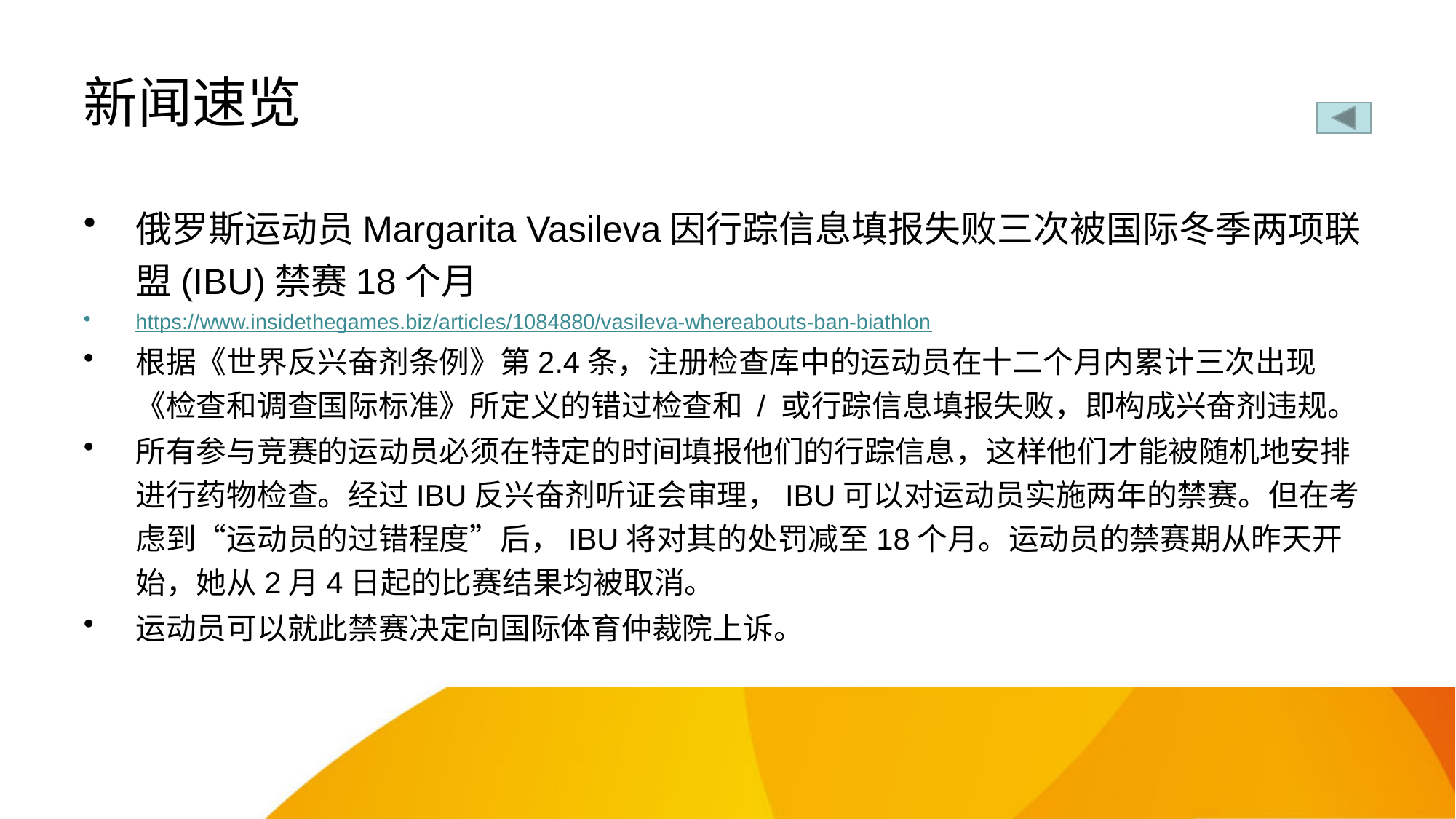

# 新闻速览

俄罗斯运动员Margarita Vasileva因行踪信息填报失败三次被国际冬季两项联盟(IBU)禁赛18个月
https://www.insidethegames.biz/articles/1084880/vasileva-whereabouts-ban-biathlon
根据《世界反兴奋剂条例》第2.4条，注册检查库中的运动员在十二个月内累计三次出现《检查和调查国际标准》所定义的错过检查和 / 或行踪信息填报失败，即构成兴奋剂违规。
所有参与竞赛的运动员必须在特定的时间填报他们的行踪信息，这样他们才能被随机地安排进行药物检查。经过IBU反兴奋剂听证会审理，IBU可以对运动员实施两年的禁赛。但在考虑到“运动员的过错程度”后，IBU将对其的处罚减至18个月。运动员的禁赛期从昨天开始，她从2月4日起的比赛结果均被取消。
运动员可以就此禁赛决定向国际体育仲裁院上诉。